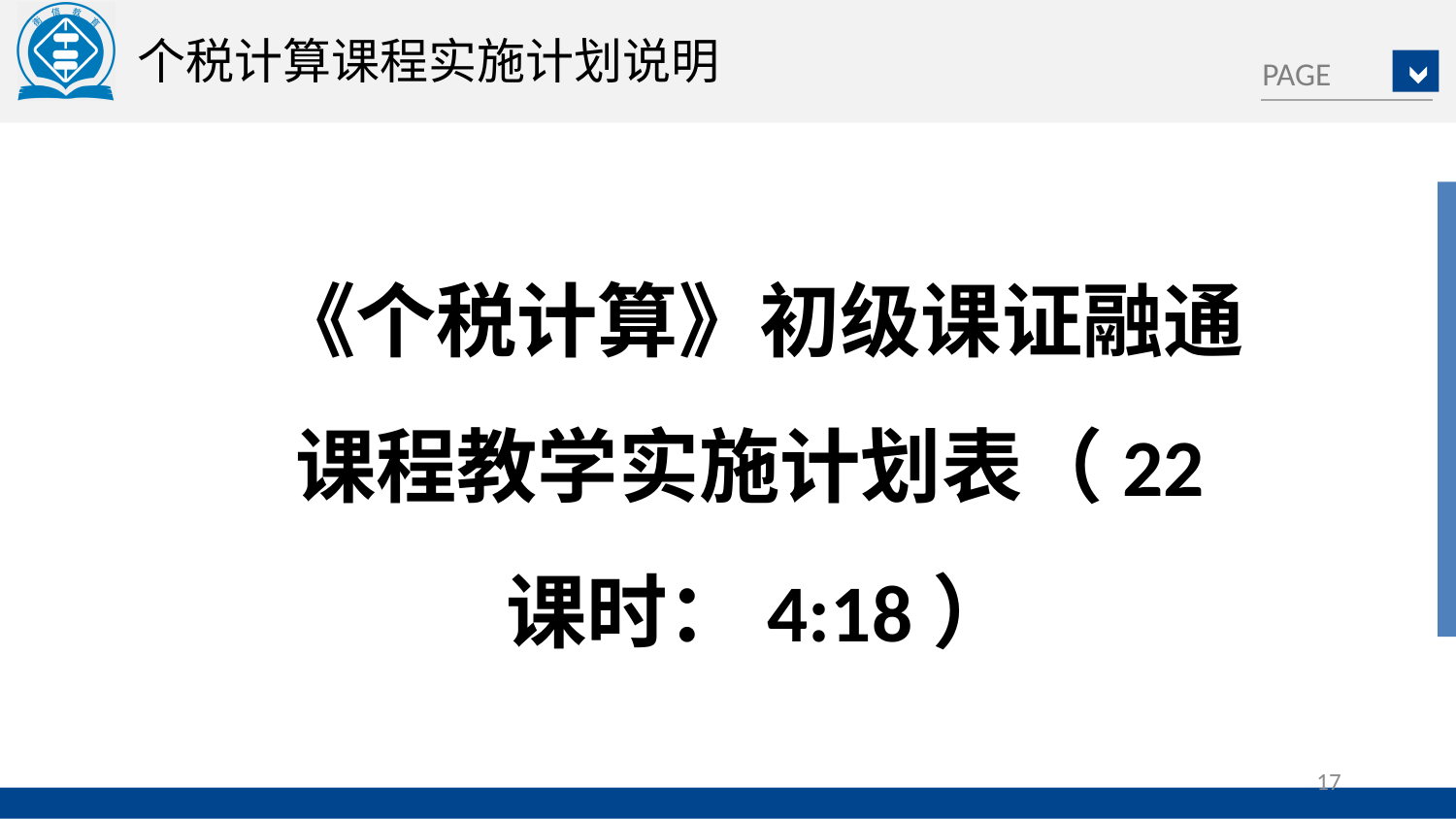

个税计算课程实施计划说明
17

《个税计算》初级课证融通课程教学实施计划表（22课时：4:18）
17